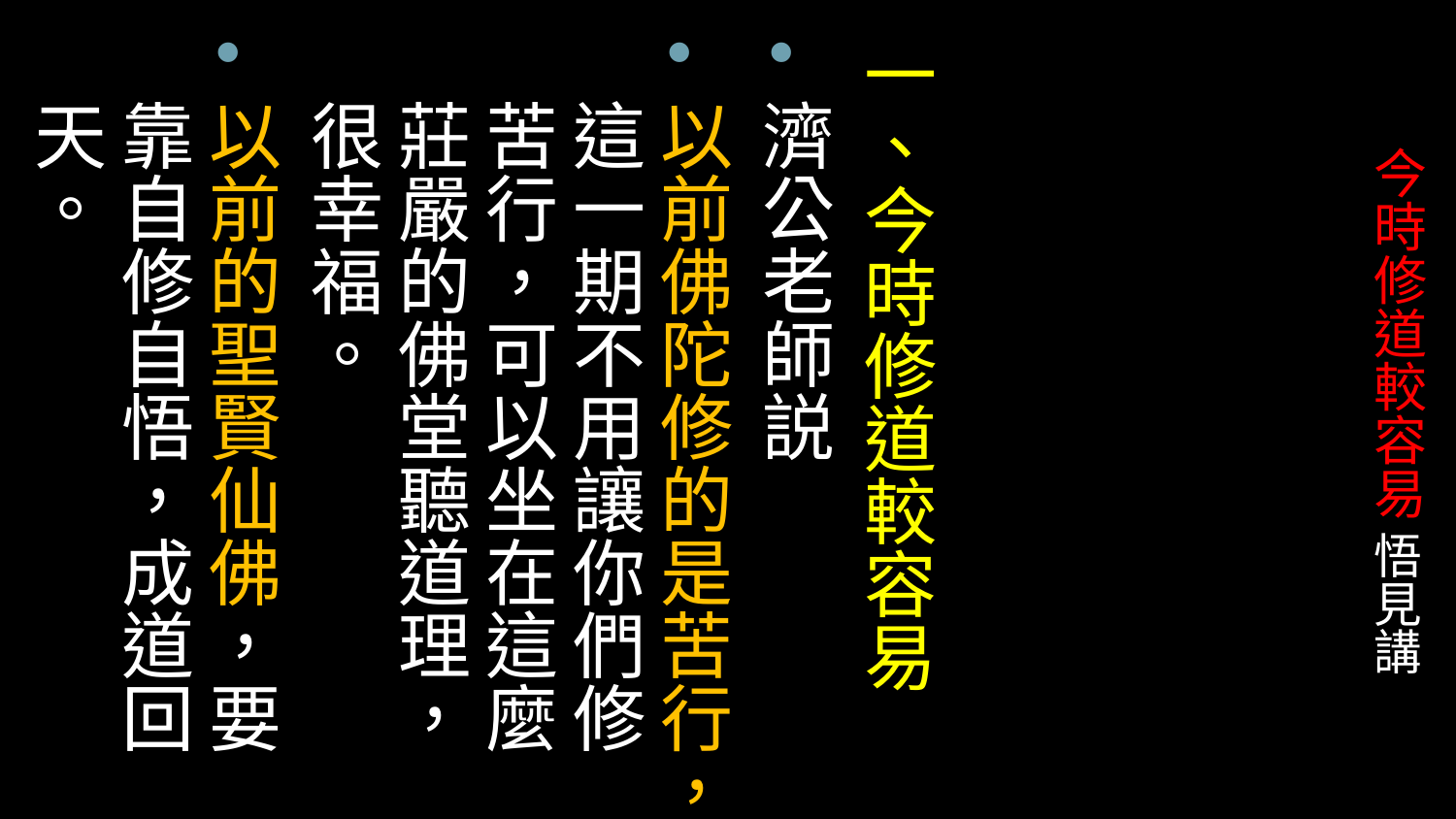

一、今時修道較容易
濟公老師説
以前佛陀修的是苦行，這一期不用讓你們修苦行，可以坐在這麼莊嚴的佛堂聽道理，很幸福。
以前的聖賢仙佛，要靠自修自悟，成道回天。
# 今時修道較容易 悟見講